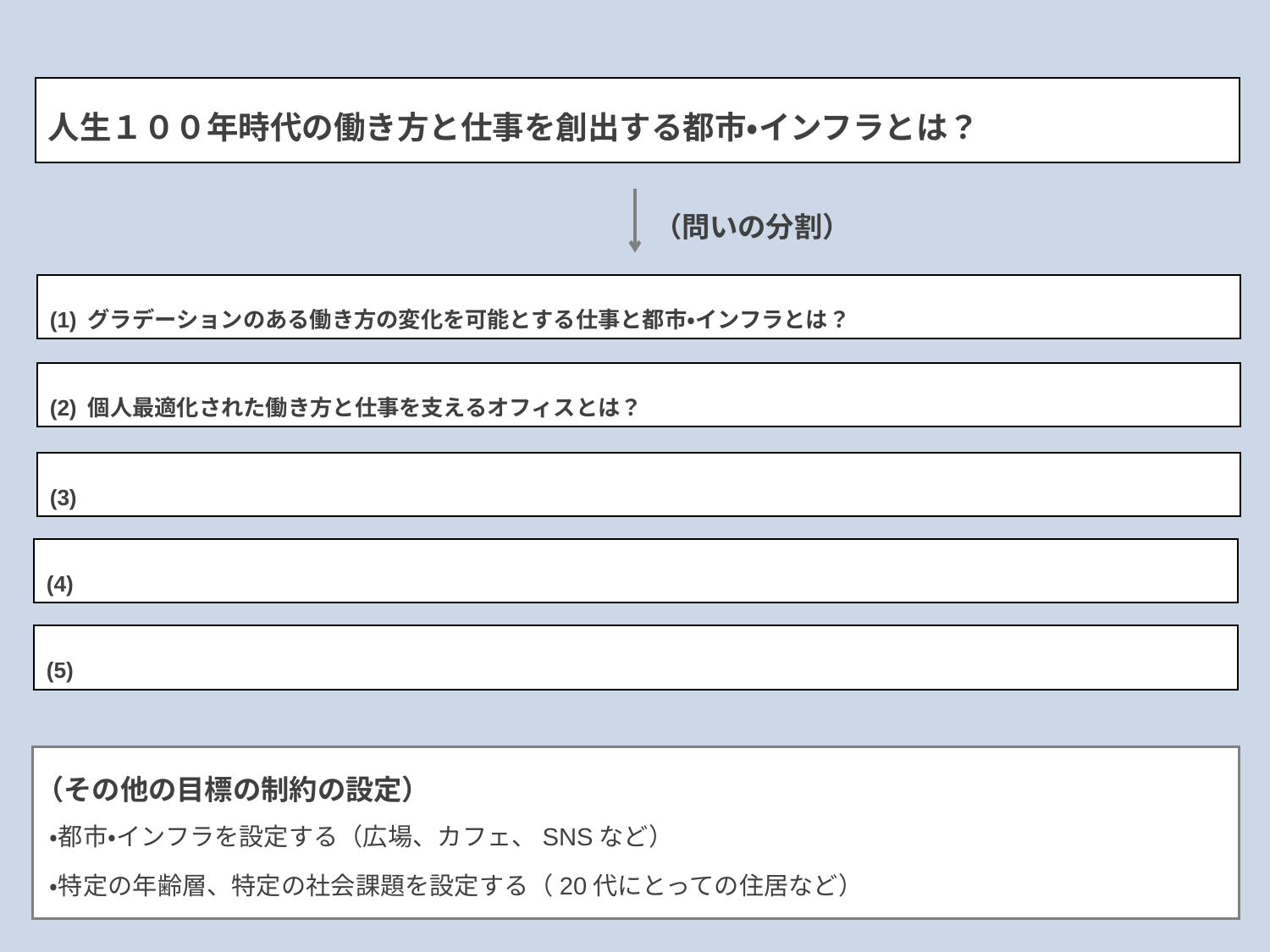

# 人生１００年時代の働き方と仕事を創出する都市・インフラとは？
（問いの分割）
(1) グラデーションのある働き方の変化を可能とする仕事と都市・インフラとは？
(2) 個人最適化された働き方と仕事を支えるオフィスとは？
(3)
(4)
(5)
（その他の目標の制約の設定）

・都市・インフラを設定する（広場、カフェ、SNSなど）
・特定の年齢層、特定の社会課題を設定する（20代にとっての住居など）